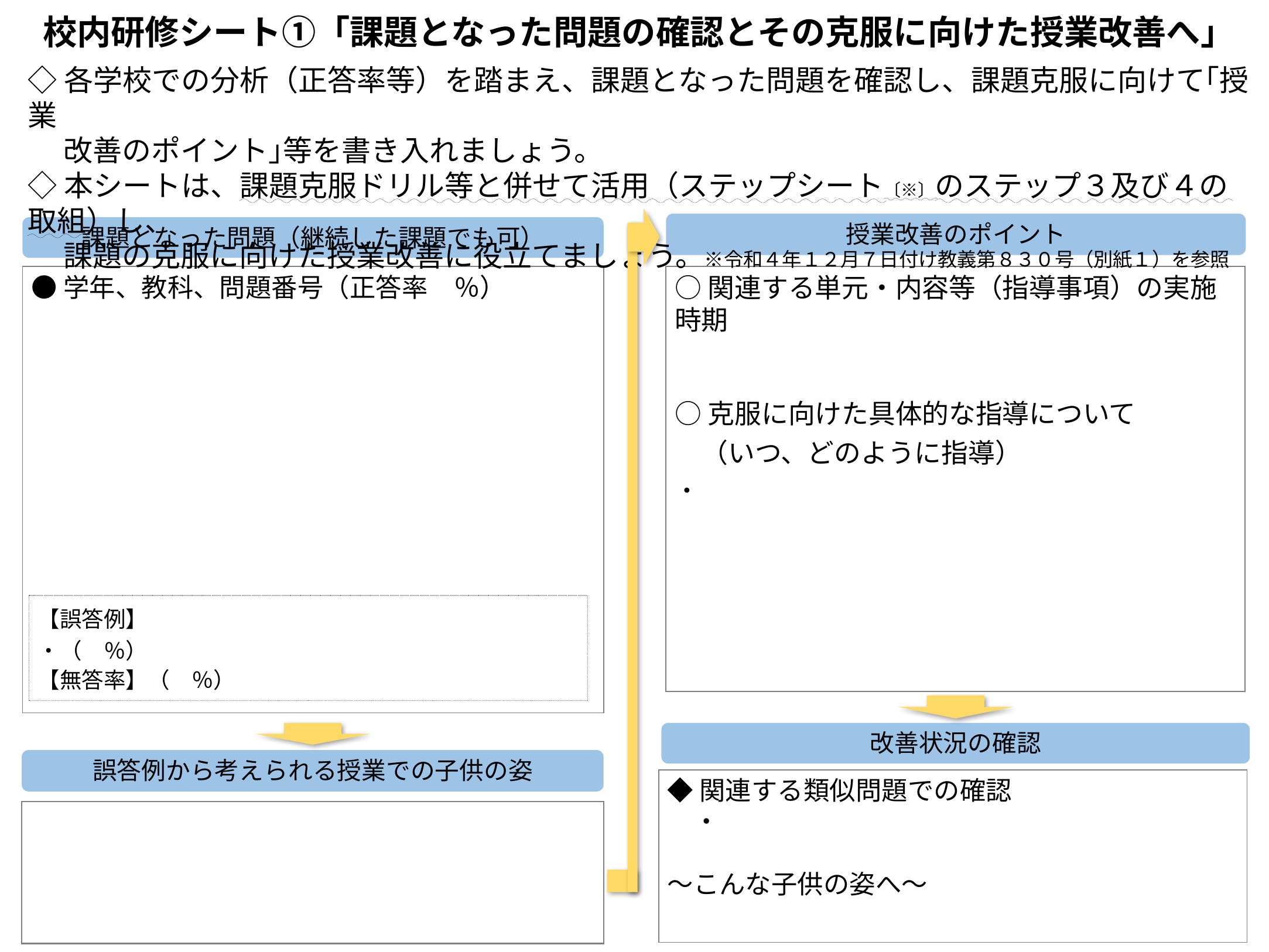

# 校内研修シート①「課題となった問題の確認とその克服に向けた授業改善へ」
◇各学校での分析（正答率等）を踏まえ、課題となった問題を確認し、課題克服に向けて｢授業
　 改善のポイント｣等を書き入れましょう。
◇本シートは、課題克服ドリル等と併せて活用（ステップシート〔※〕のステップ３及び４の取組）し、
　 課題の克服に向けた授業改善に役立てましょう。※令和４年１２月７日付け教義第８３０号（別紙１）を参照

授業改善のポイント
課題となった問題（継続した課題でも可）
●学年、教科、問題番号（正答率　％）

○関連する単元・内容等（指導事項）の実施時期

○克服に向けた具体的な指導について
　（いつ、どのように指導）
・
【誤答例】
・（　％）
【無答率】（　％）

改善状況の確認

誤答例から考えられる授業での子供の姿
◆関連する類似問題での確認
　・

～こんな子供の姿へ～